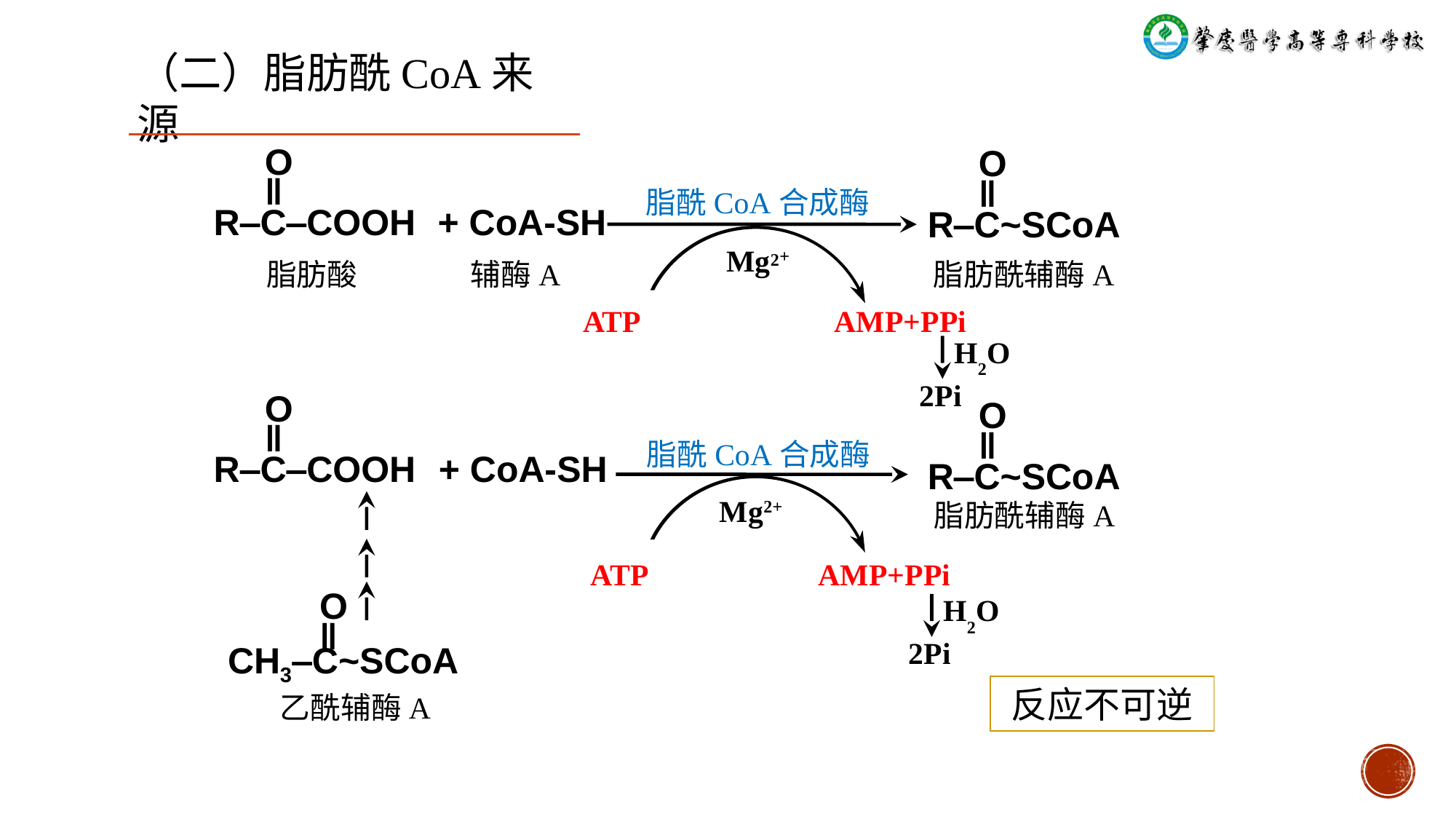

# （二）脂肪酰CoA来源
     O
     ǁ
R‒C‒COOH
     O
     ǁ
R‒C~SCoA

脂酰CoA合成酶
+ CoA-SH

Mg2+
脂肪酸
辅酶A
脂肪酰辅酶A
ATP
AMP+PPi
H2O

2Pi
     O
     ǁ
R‒C‒COOH
     O
     ǁ
R‒C~SCoA

脂酰CoA合成酶
+ CoA-SH

脂肪酰辅酶A

Mg2+

ATP
AMP+PPi

         O
         ǁ
CH3‒C~SCoA
H2O

2Pi
反应不可逆
乙酰辅酶A